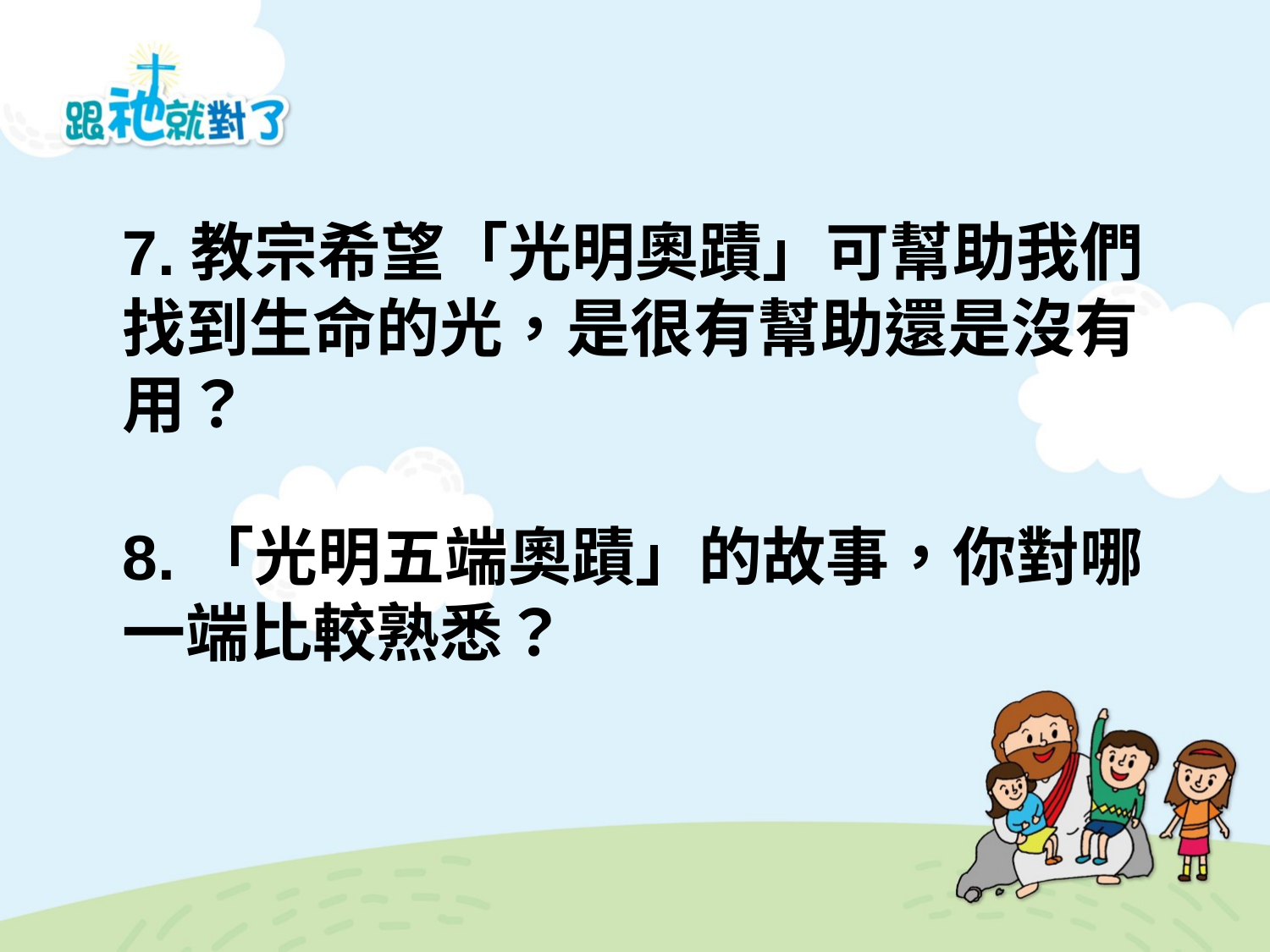

7.教宗希望「光明奧蹟」可幫助我們找到生命的光，是很有幫助還是沒有用？

8.「光明五端奧蹟」的故事，你對哪一端比較熟悉？